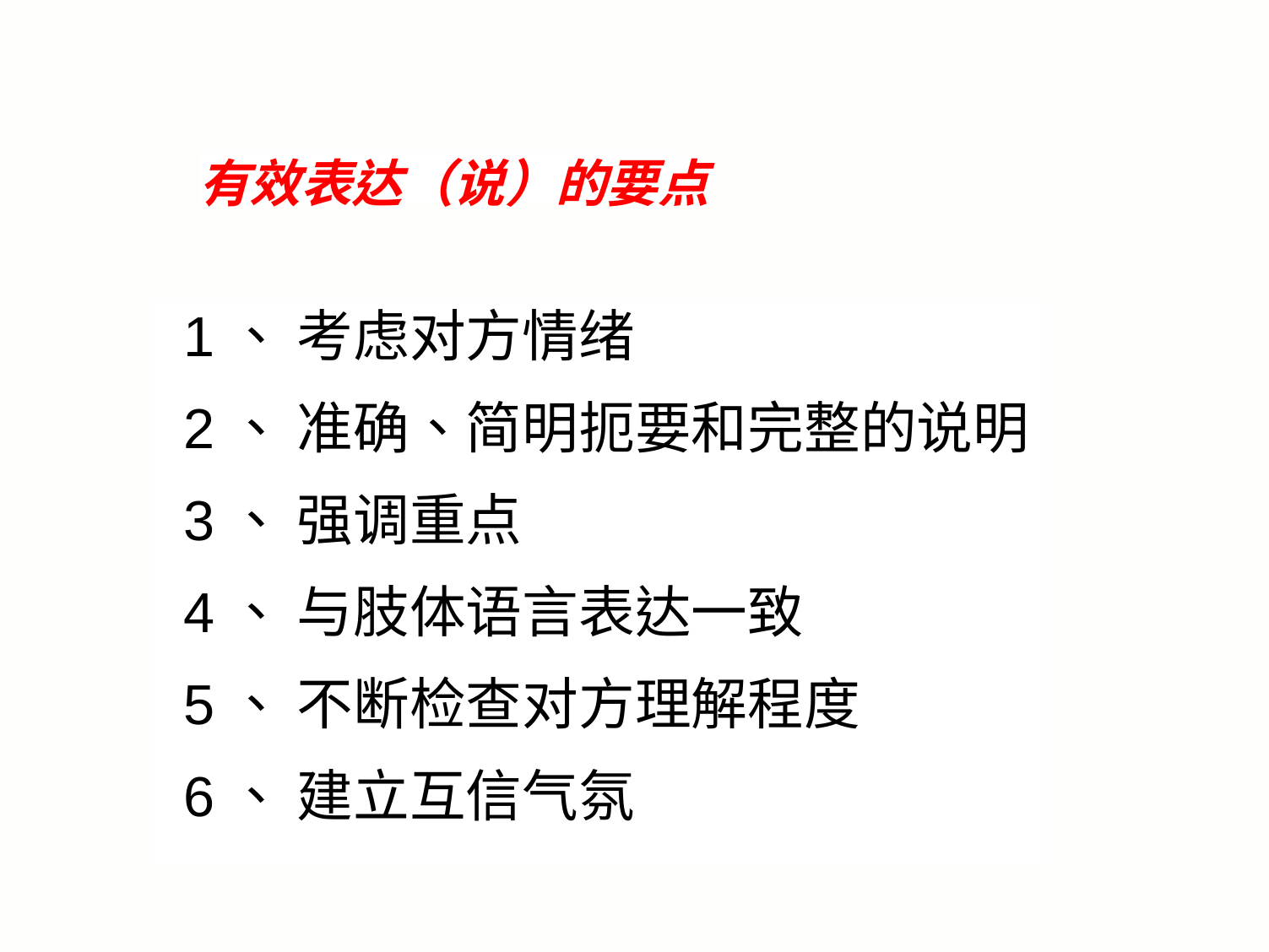

有效表达（说）的要点
1、 考虑对方情绪
2、 准确、简明扼要和完整的说明
3、 强调重点
4、 与肢体语言表达一致
5、 不断检查对方理解程度
6、 建立互信气氛